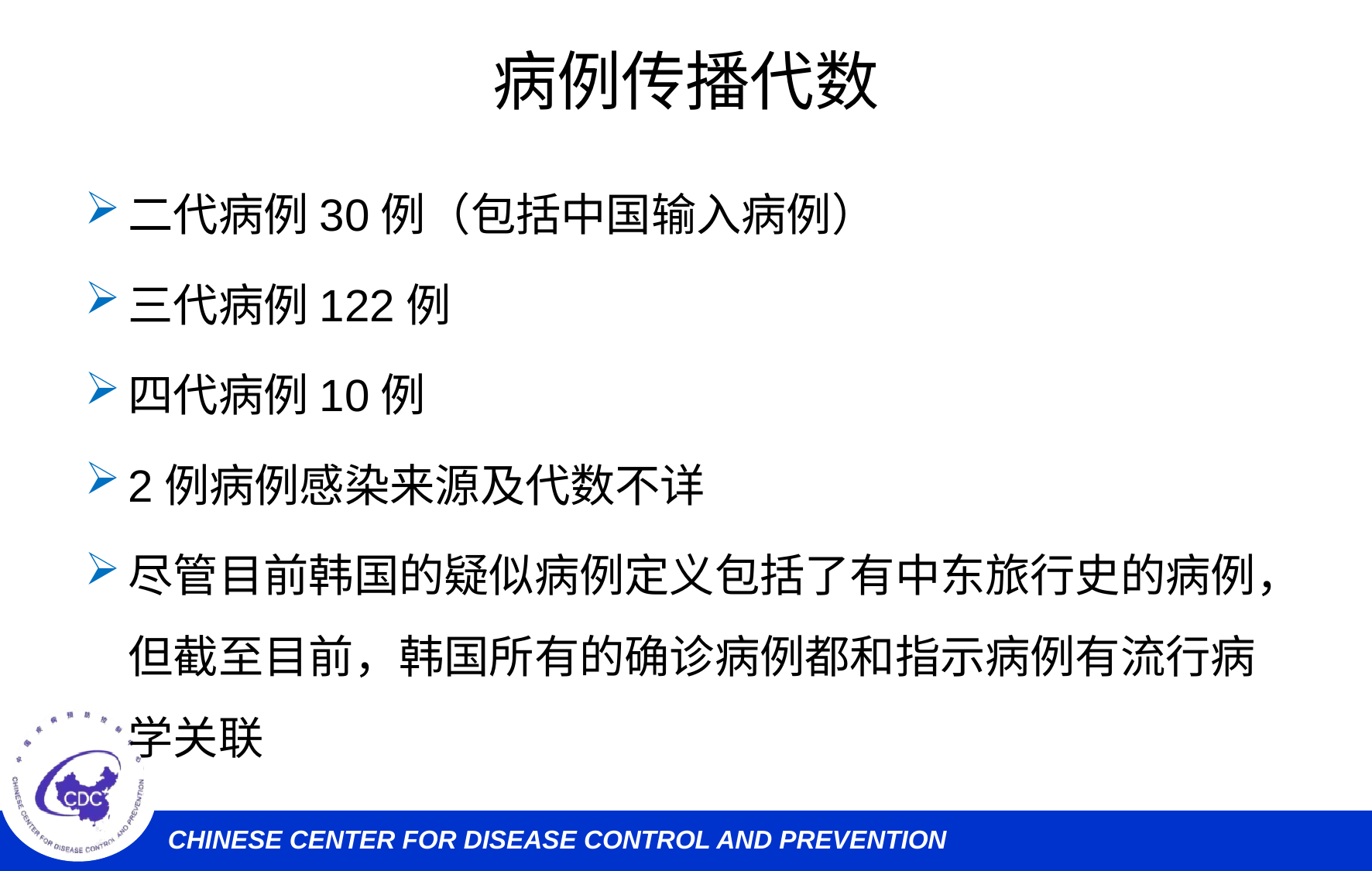

# 病例传播代数
二代病例30例（包括中国输入病例）
三代病例122例
四代病例10例
2例病例感染来源及代数不详
尽管目前韩国的疑似病例定义包括了有中东旅行史的病例，但截至目前，韩国所有的确诊病例都和指示病例有流行病学关联